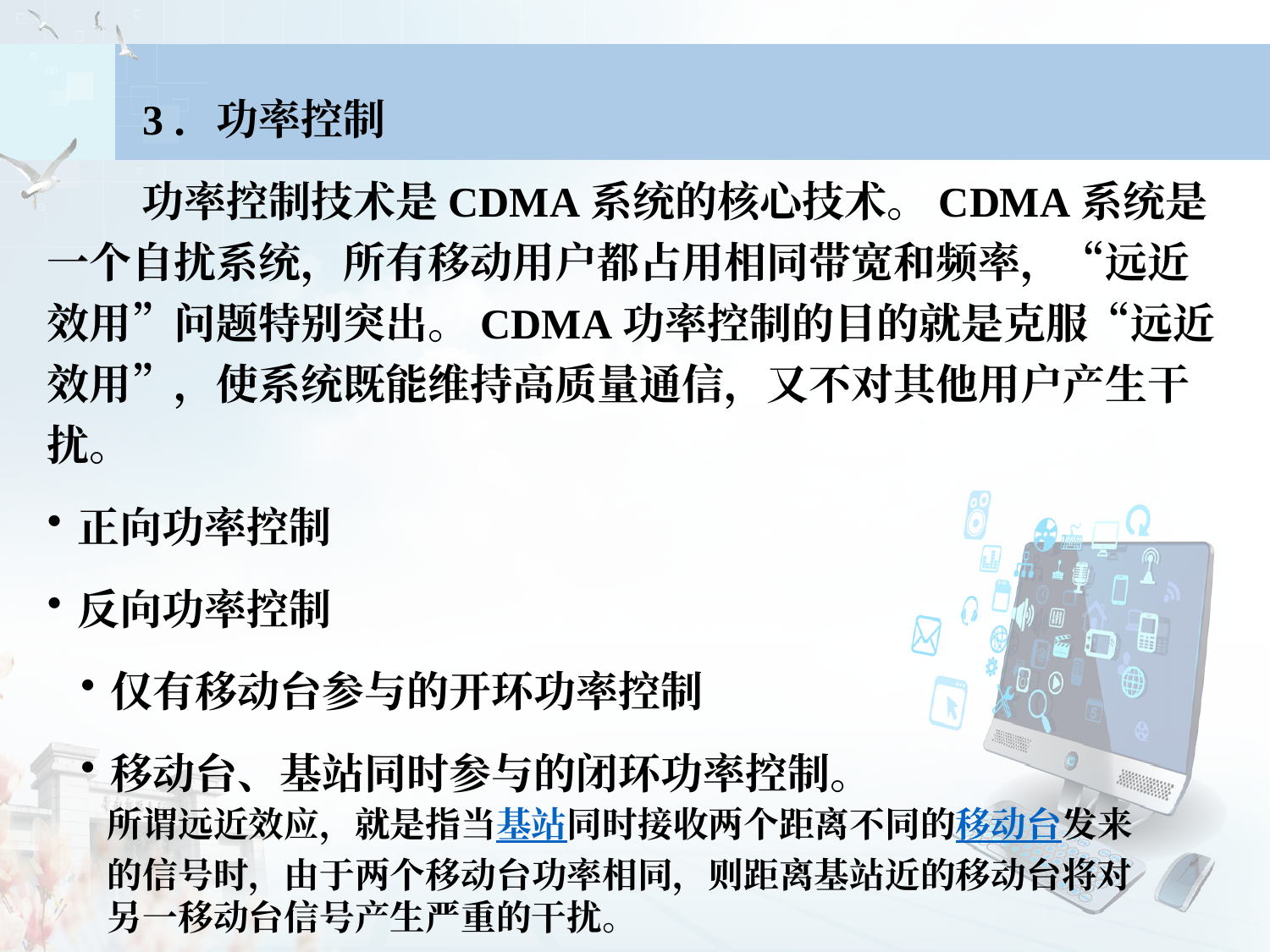

3．功率控制
        功率控制技术是CDMA系统的核心技术。CDMA系统是一个自扰系统，所有移动用户都占用相同带宽和频率，“远近效用”问题特别突出。CDMA功率控制的目的就是克服“远近效用”，使系统既能维持高质量通信，又不对其他用户产生干扰。
正向功率控制
反向功率控制
仅有移动台参与的开环功率控制
移动台、基站同时参与的闭环功率控制。
所谓远近效应，就是指当基站同时接收两个距离不同的移动台发来的信号时，由于两个移动台功率相同，则距离基站近的移动台将对另一移动台信号产生严重的干扰。